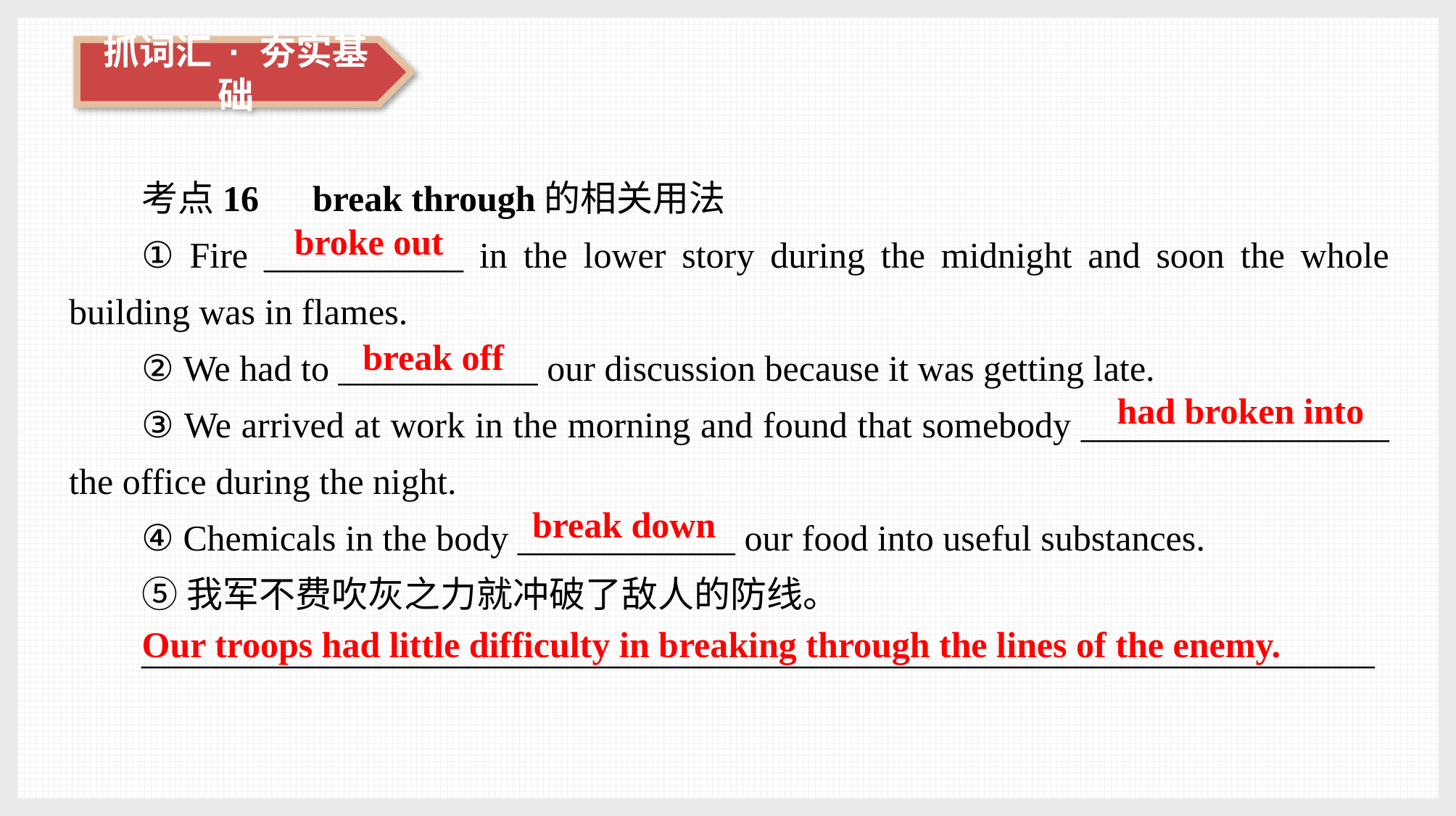

考点16　break through的相关用法
① Fire ___________ in the lower story during the midnight and soon the whole building was in flames.
② We had to ___________ our discussion because it was getting late.
③ We arrived at work in the morning and found that somebody _________________ the office during the night.
④ Chemicals in the body ____________ our food into useful substances.
⑤我军不费吹灰之力就冲破了敌人的防线。
____________________________________________________________________
broke out
break off
had broken into
break down
Our troops had little difficulty in breaking through the lines of the enemy.